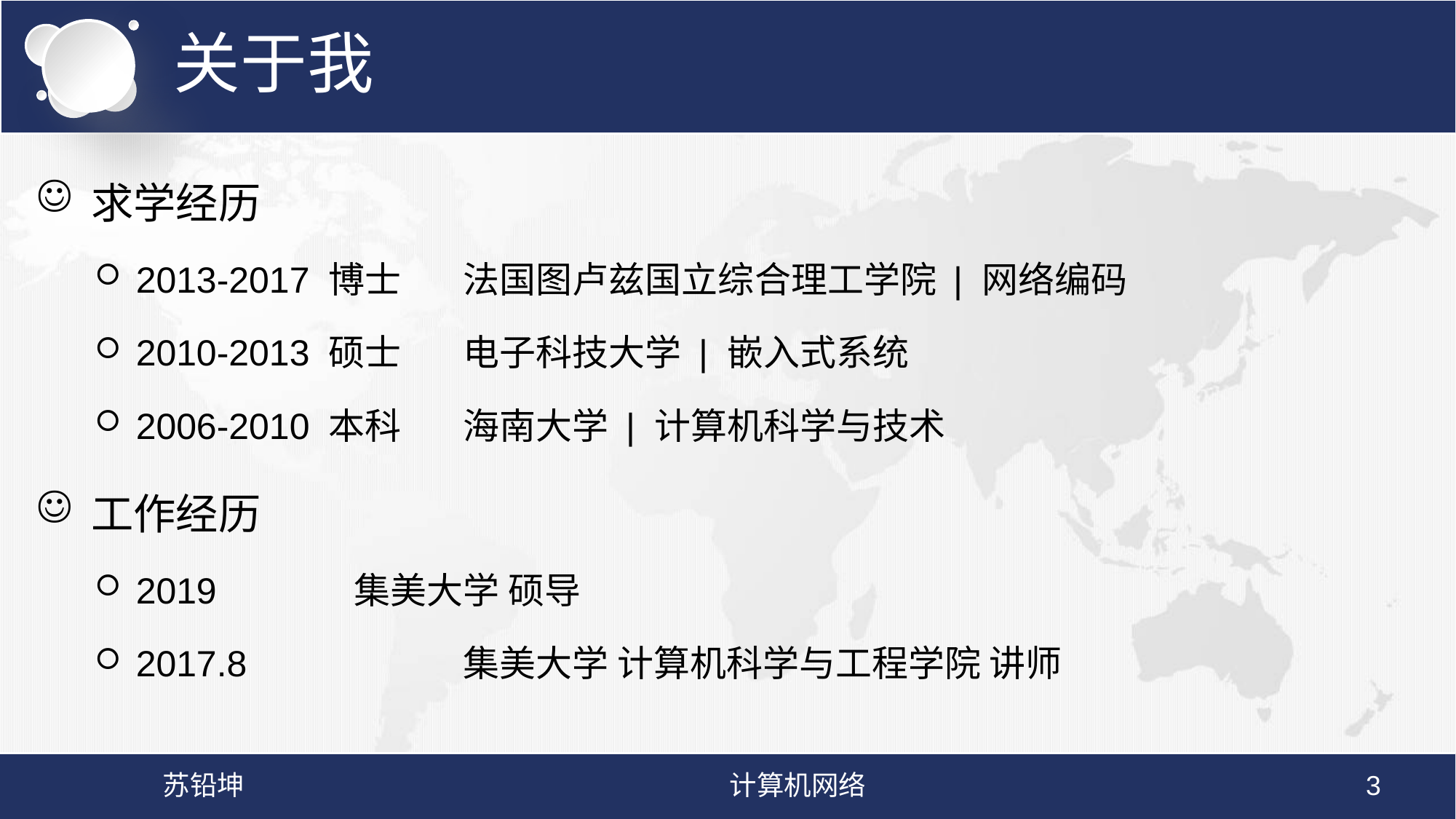

# 关于我

求学经历
2013-2017 博士	法国图卢兹国立综合理工学院 | 网络编码
2010-2013 硕士 	电子科技大学 | 嵌入式系统
2006-2010 本科	海南大学 | 计算机科学与技术
工作经历
2019		集美大学 硕导
2017.8		集美大学 计算机科学与工程学院 讲师
苏铅坤
计算机网络
3